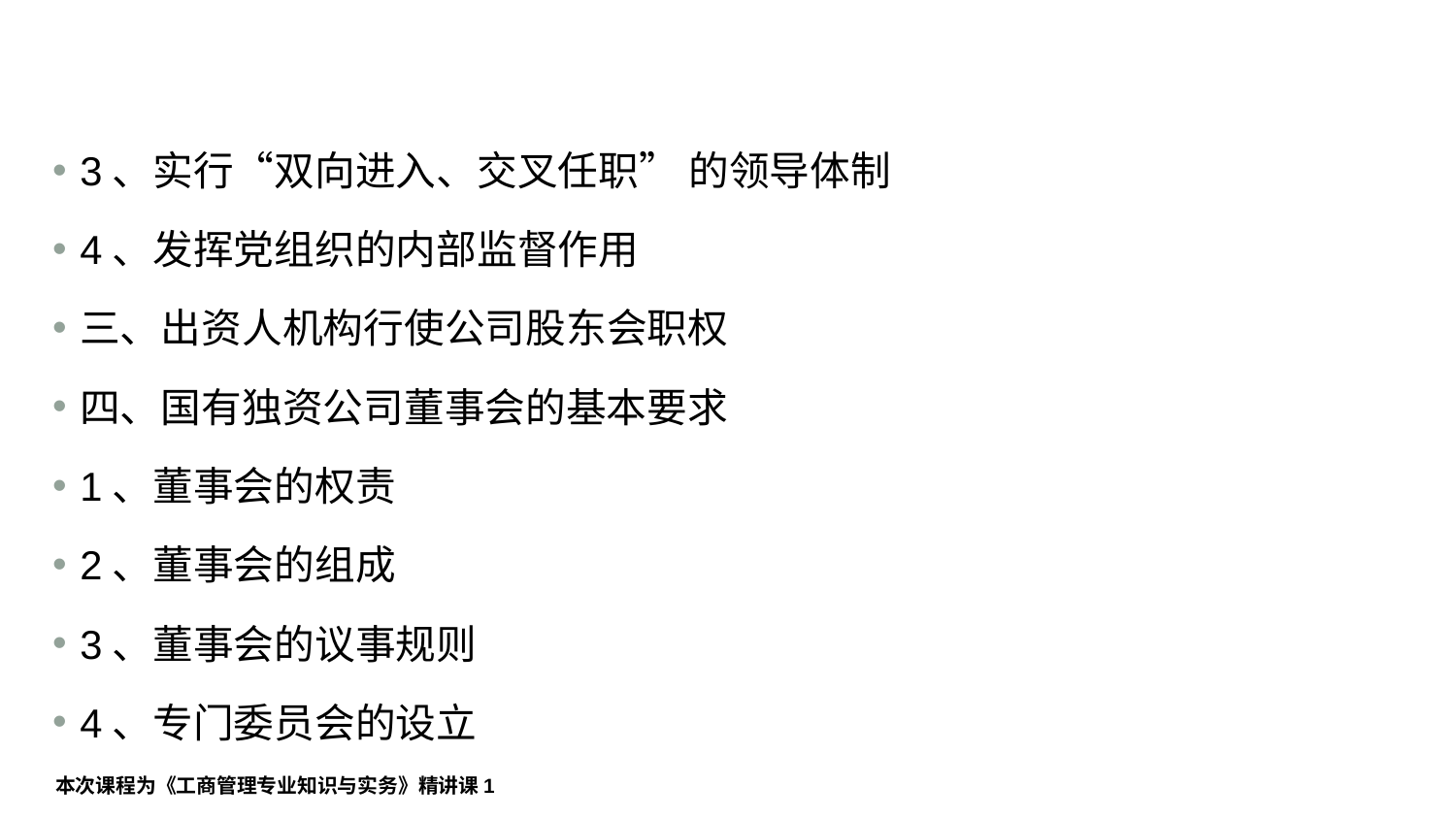

#
3、实行“双向进入、交叉任职” 的领导体制
4、发挥党组织的内部监督作用
三、出资人机构行使公司股东会职权
四、国有独资公司董事会的基本要求
1、董事会的权责
2、董事会的组成
3、董事会的议事规则
4、专门委员会的设立